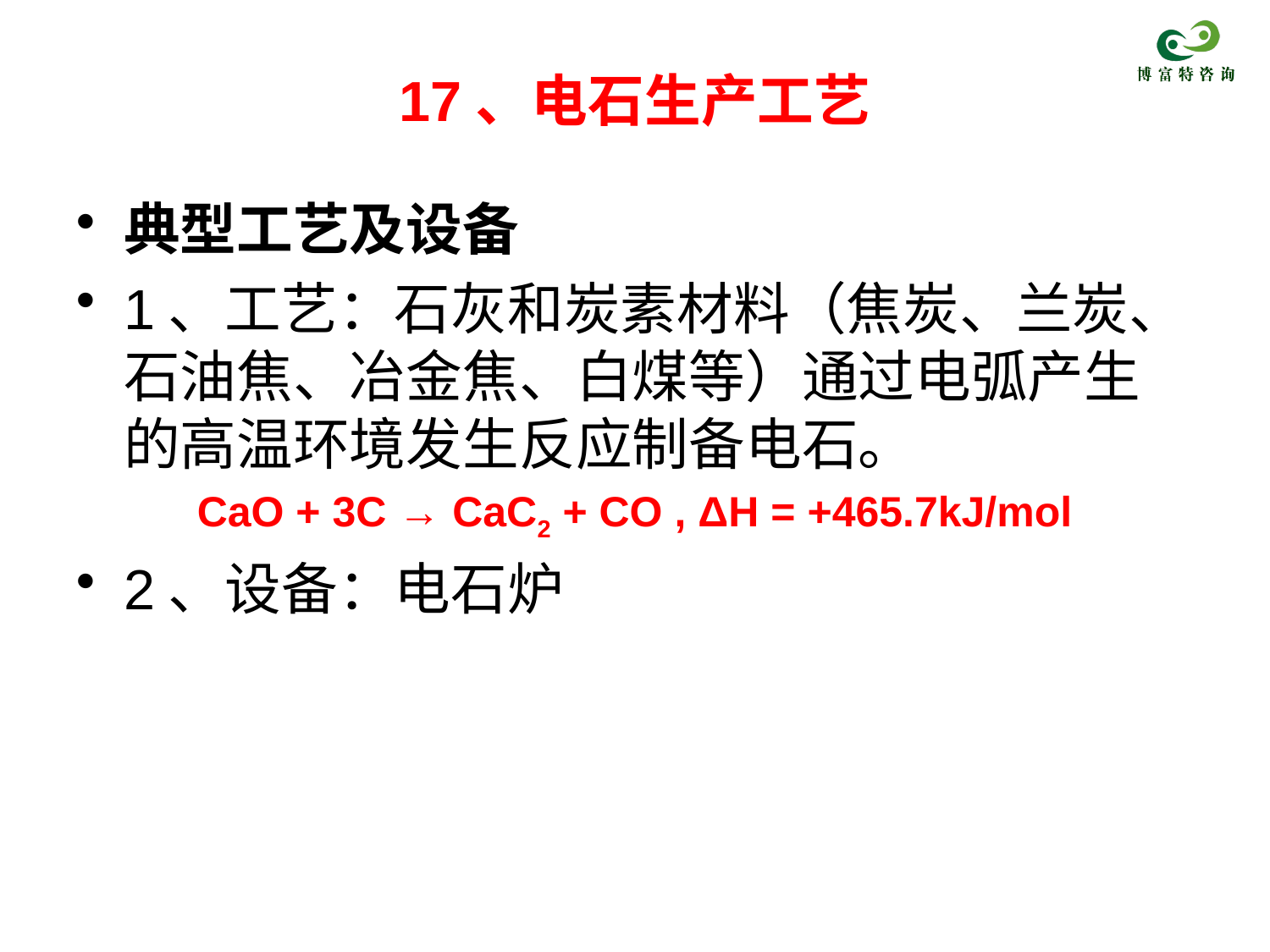

# 17、电石生产工艺
典型工艺及设备
1、工艺：石灰和炭素材料（焦炭、兰炭、石油焦、冶金焦、白煤等）通过电弧产生的高温环境发生反应制备电石。
CaO + 3C → CaC2 + CO , ΔH = +465.7kJ/mol
2、设备：电石炉